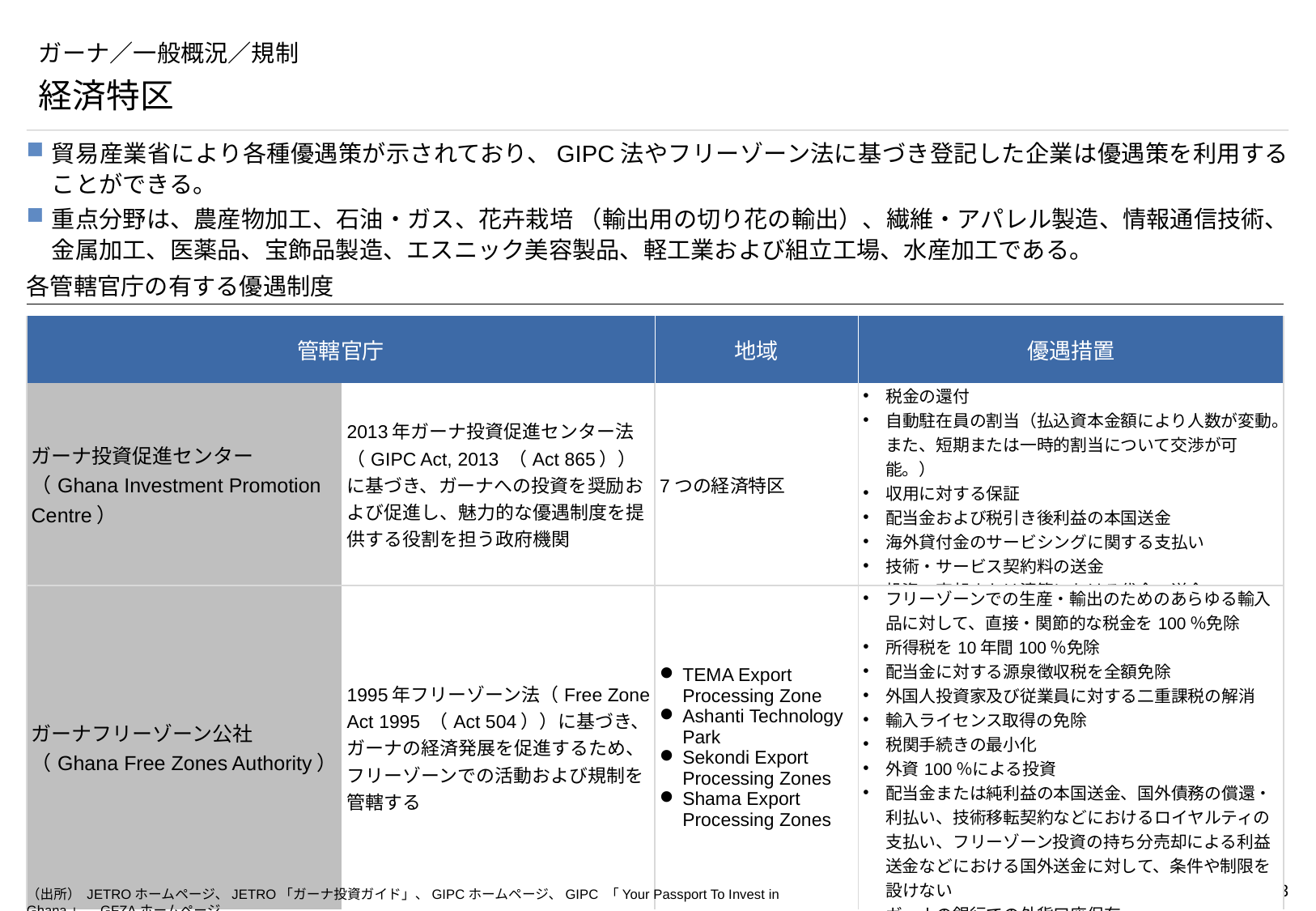

# ガーナ／一般概況／規制
経済特区
貿易産業省により各種優遇策が示されており、GIPC法やフリーゾーン法に基づき登記した企業は優遇策を利用することができる。
重点分野は、農産物加工、石油・ガス、花卉栽培 （輸出用の切り花の輸出）、繊維・アパレル製造、情報通信技術、金属加工、医薬品、宝飾品製造、エスニック美容製品、軽工業および組立工場、水産加工である。

各管轄官庁の有する優遇制度
| 管轄官庁 |  | 地域 | 優遇措置 |
| --- | --- | --- | --- |
| ガーナ投資促進センター （Ghana Investment Promotion Centre） | 2013年ガーナ投資促進センター法（GIPC Act, 2013 （Act 865））に基づき、ガーナへの投資を奨励および促進し、魅力的な優遇制度を提供する役割を担う政府機関 | 7つの経済特区 | 税金の還付 自動駐在員の割当（払込資本金額により人数が変動。また、短期または一時的割当について交渉が可能。） 収用に対する保証 配当金および税引き後利益の本国送金 海外貸付金のサービシングに関する支払い 技術・サービス契約料の送金 投資の売却または清算における代金の送金 公認ディーラー銀行を通じた通貨の持ち込み |
| ガーナフリーゾーン公社 （Ghana Free Zones Authority） | 1995年フリーゾーン法（Free Zone Act 1995 （Act 504））に基づき、ガーナの経済発展を促進するため、フリーゾーンでの活動および規制を管轄する | TEMA Export Processing Zone Ashanti Technology Park Sekondi Export Processing Zones Shama Export Processing Zones | フリーゾーンでの生産・輸出のためのあらゆる輸入品に対して、直接・関節的な税金を100％免除 所得税を10年間100％免除 配当金に対する源泉徴収税を全額免除 外国人投資家及び従業員に対する二重課税の解消 輸入ライセンス取得の免除 税関手続きの最小化 外資100％による投資 配当金または純利益の本国送金、国外債務の償還・利払い、技術移転契約などにおけるロイヤルティの支払い、フリーゾーン投資の持ち分売却による利益送金などにおける国外送金に対して、条件や制限を設けない ガーナの銀行での外貨口座保有 国有化、収用を行わないことの保証 など |
（出所） JETROホームページ、JETRO「ガーナ投資ガイド」、GIPCホームページ、GIPC 「Your Passport To Invest in Ghana」、GFZAホームページ